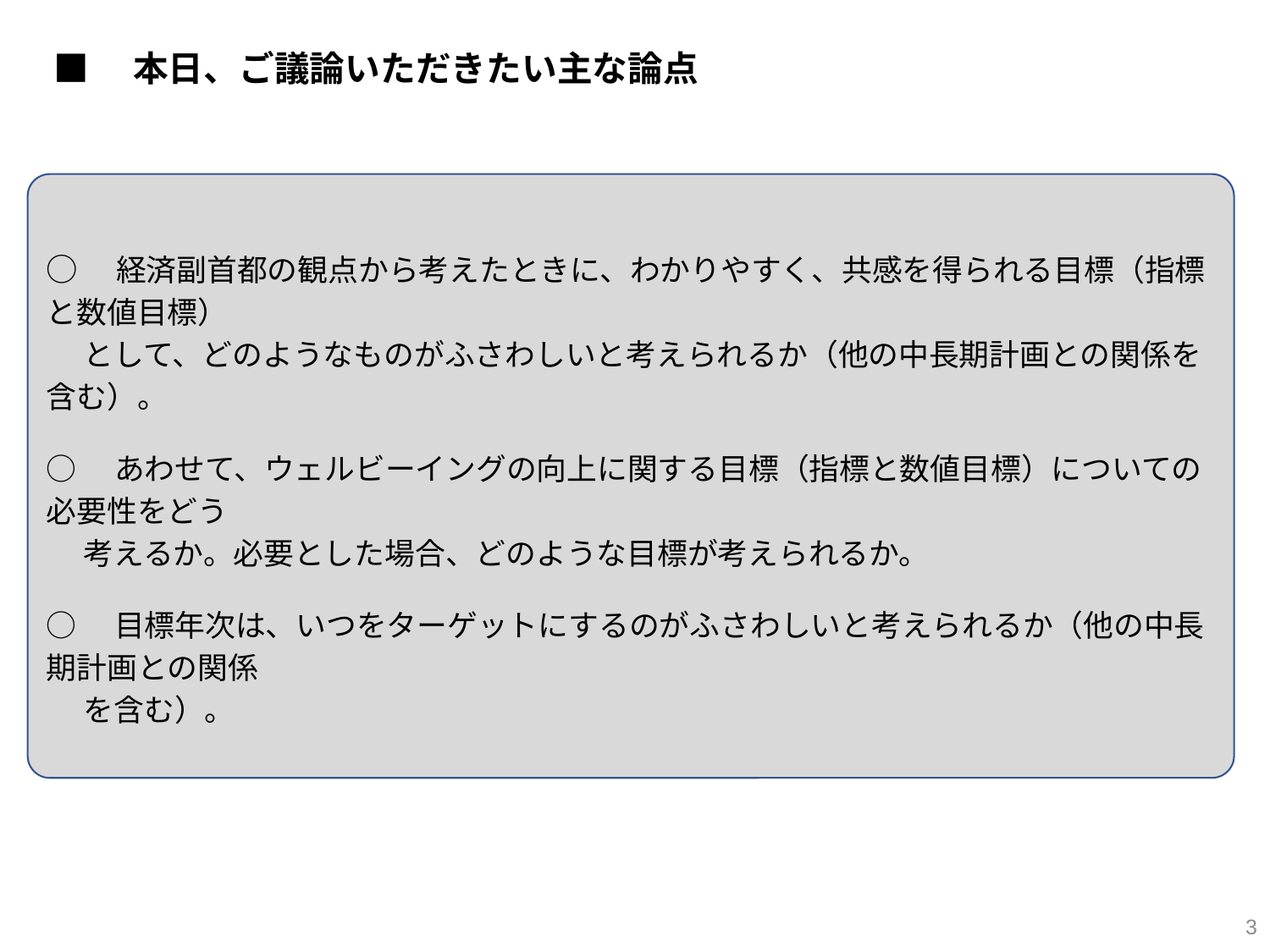

■　本日、ご議論いただきたい主な論点

○　経済副首都の観点から考えたときに、わかりやすく、共感を得られる目標（指標と数値目標）
　 として、どのようなものがふさわしいと考えられるか（他の中長期計画との関係を含む）。
○　あわせて、ウェルビーイングの向上に関する目標（指標と数値目標）についての必要性をどう
　 考えるか。必要とした場合、どのような目標が考えられるか。
○　目標年次は、いつをターゲットにするのがふさわしいと考えられるか（他の中長期計画との関係
　 を含む）。
3